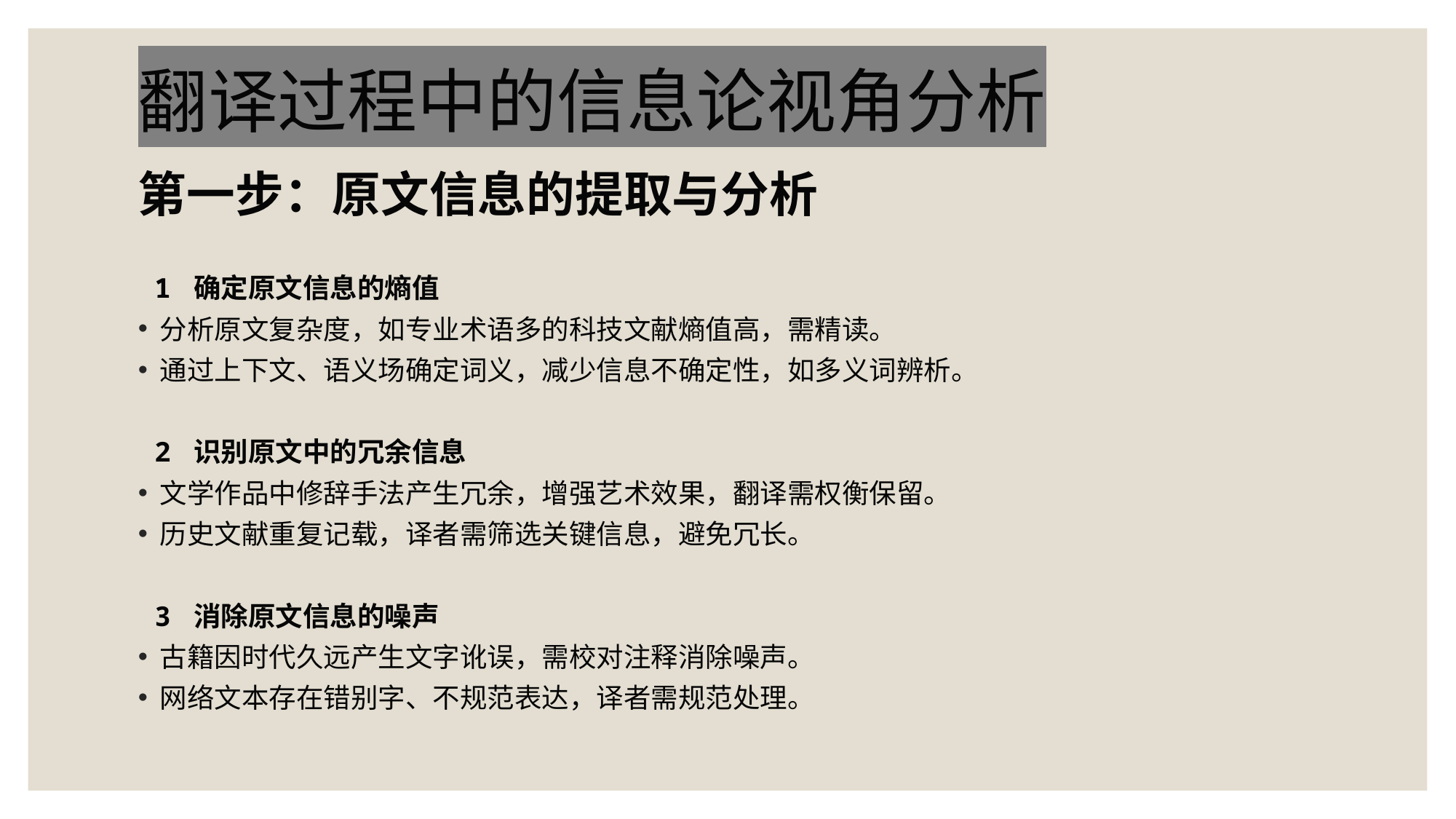

# 翻译过程中的信息论视角分析
第一步：原文信息的提取与分析

 1 确定原文信息的熵值
分析原文复杂度，如专业术语多的科技文献熵值高，需精读。
通过上下文、语义场确定词义，减少信息不确定性，如多义词辨析。

 2 识别原文中的冗余信息
文学作品中修辞手法产生冗余，增强艺术效果，翻译需权衡保留。
历史文献重复记载，译者需筛选关键信息，避免冗长。

 3 消除原文信息的噪声
古籍因时代久远产生文字讹误，需校对注释消除噪声。
网络文本存在错别字、不规范表达，译者需规范处理。